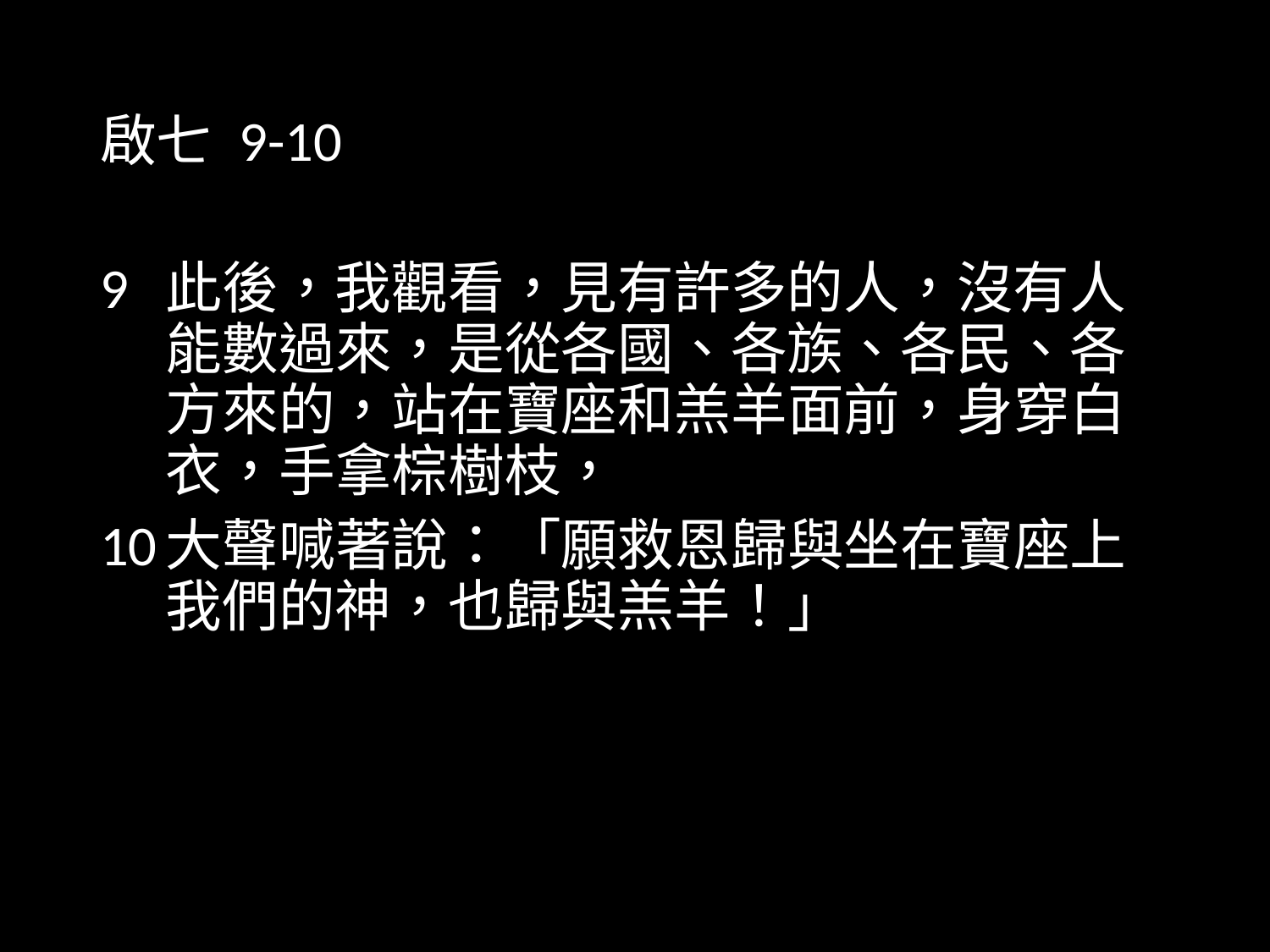

# 啟七 9-10
9	此後，我觀看，見有許多的人，沒有人能數過來，是從各國、各族、各民、各方來的，站在寶座和羔羊面前，身穿白衣，手拿棕樹枝，
10	大聲喊著說：「願救恩歸與坐在寶座上我們的神，也歸與羔羊！」